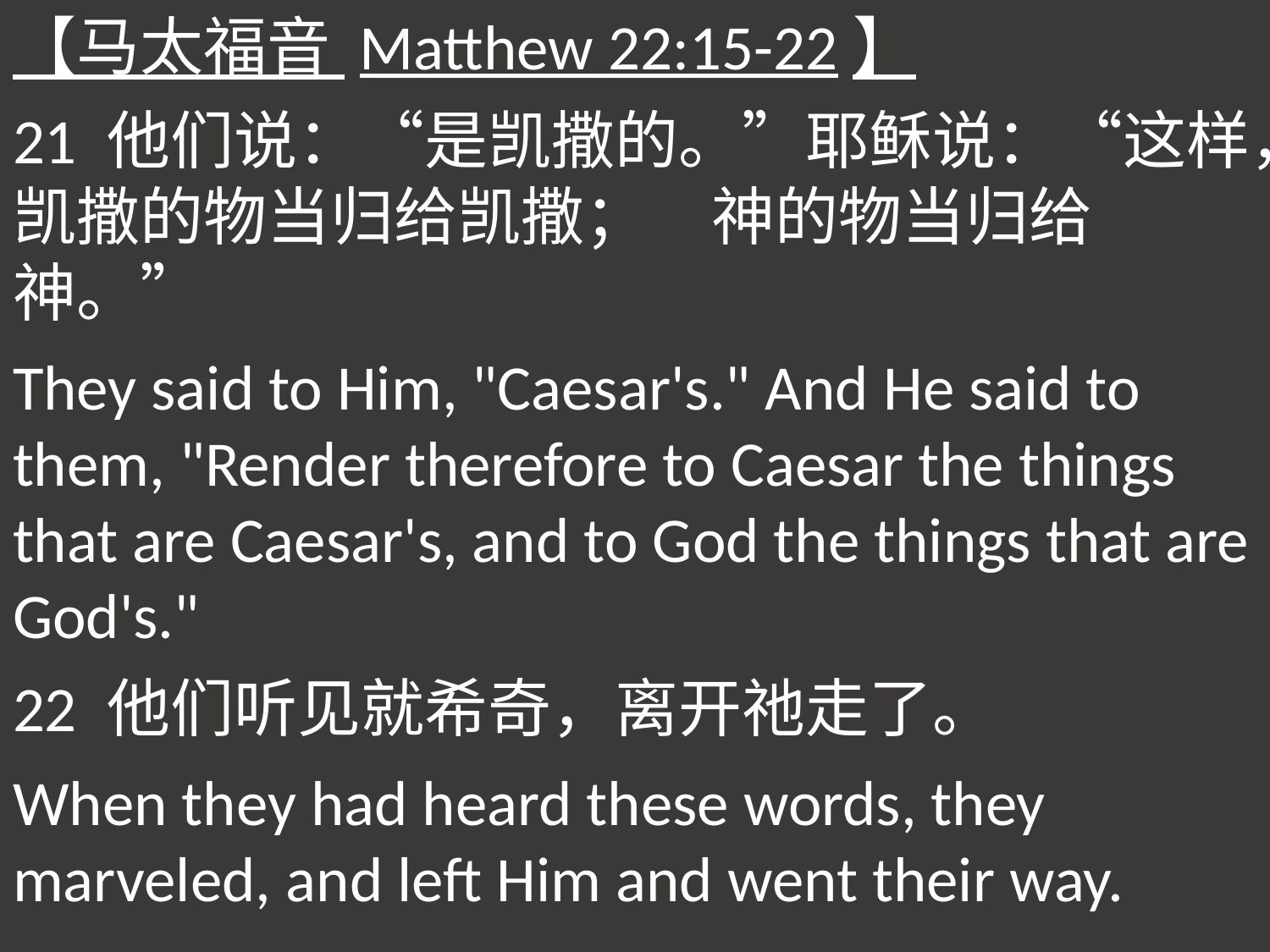

【马太福音 Matthew 22:15-22】
21 他们说：“是凯撒的。”耶稣说：“这样，凯撒的物当归给凯撒；　神的物当归给　神。”
They said to Him, "Caesar's." And He said to them, "Render therefore to Caesar the things that are Caesar's, and to God the things that are God's."
22 他们听见就希奇，离开祂走了。
When they had heard these words, they marveled, and left Him and went their way.